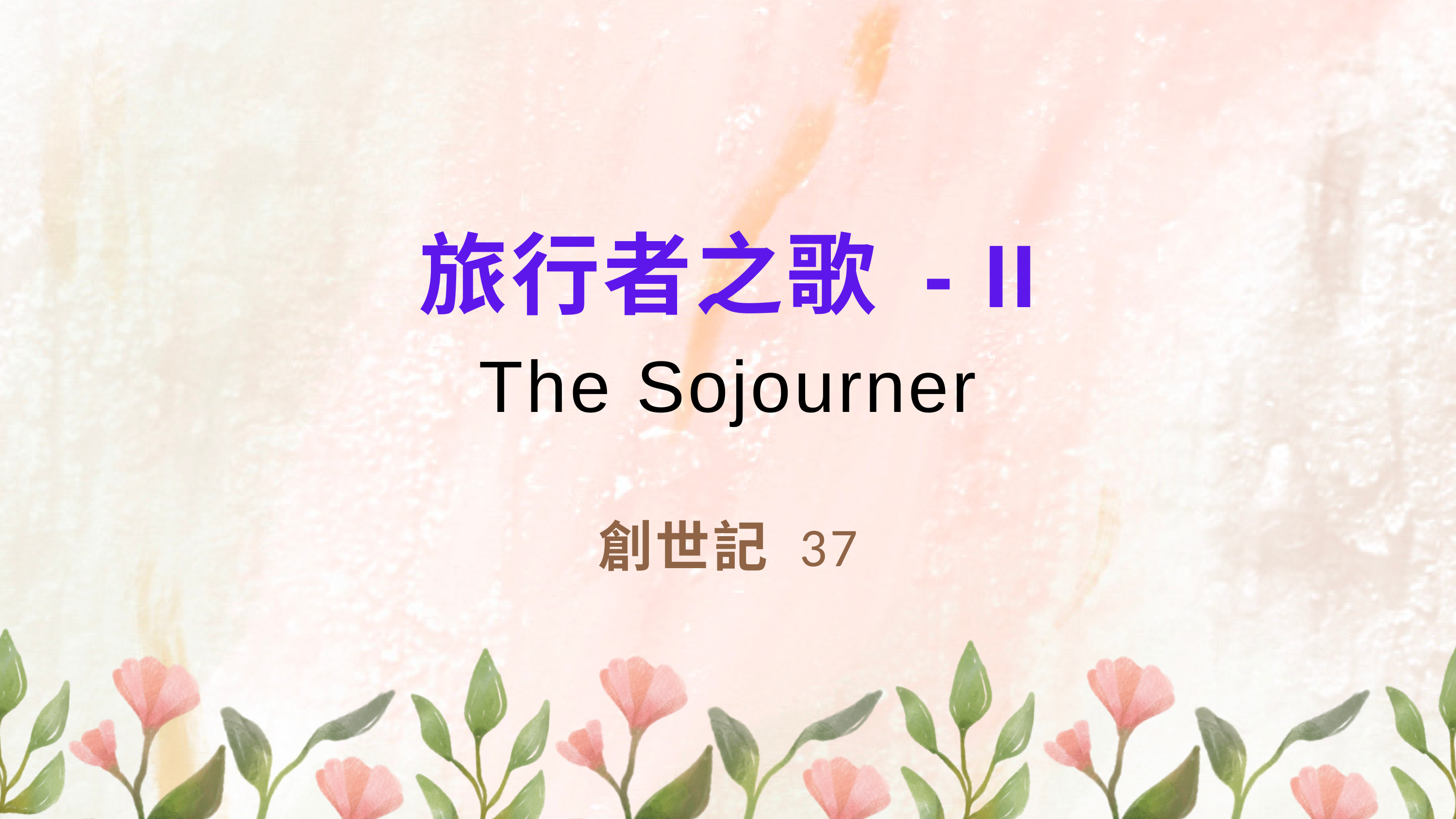

旅行者之歌 - II
The Sojourner
創世記 37